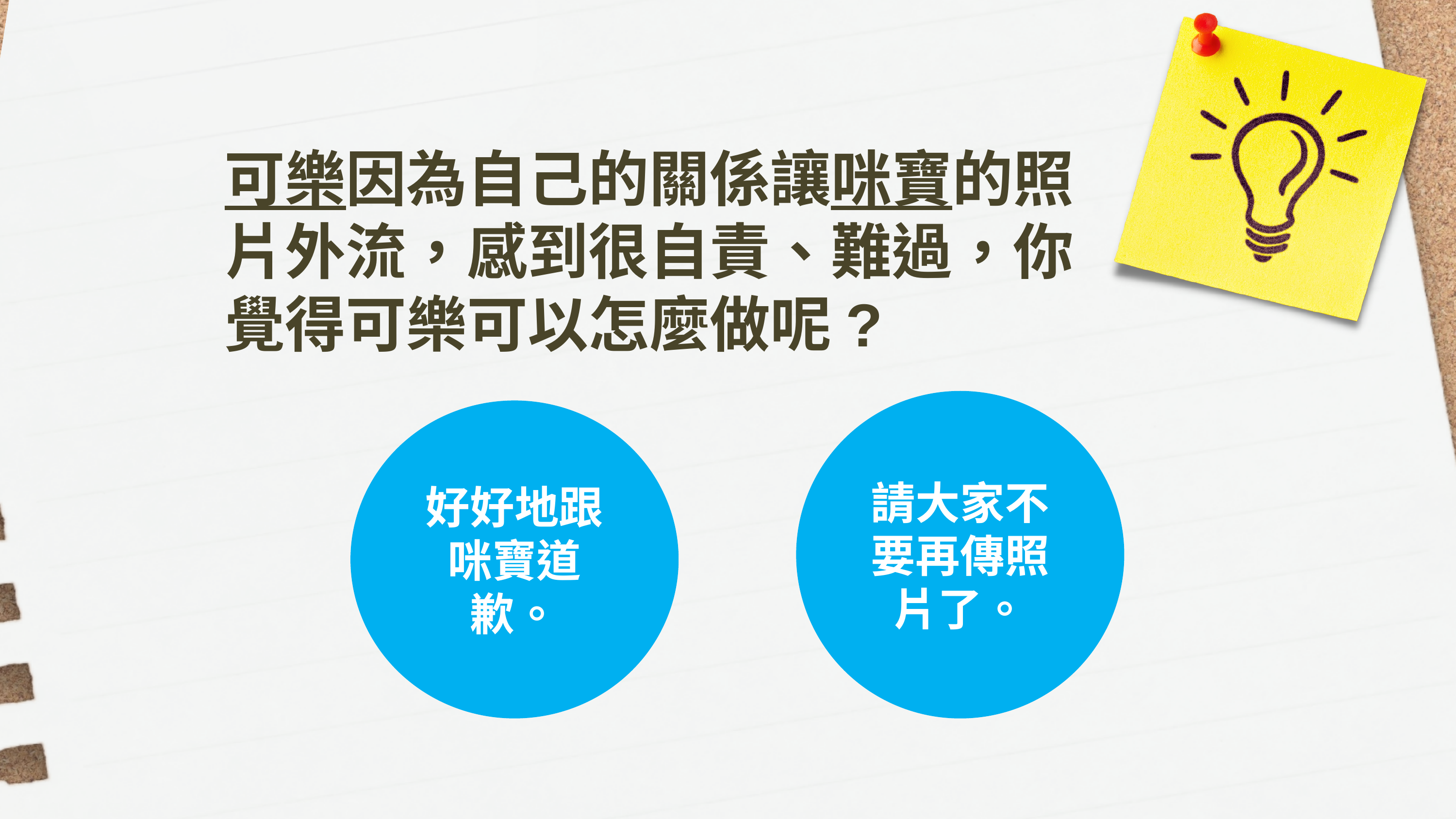

可樂因為自己的關係讓咪寶的照片外流，感到很自責、難過，你覺得可樂可以怎麼做呢?
請大家不要再傳照片了。
好好地跟咪寶道歉。